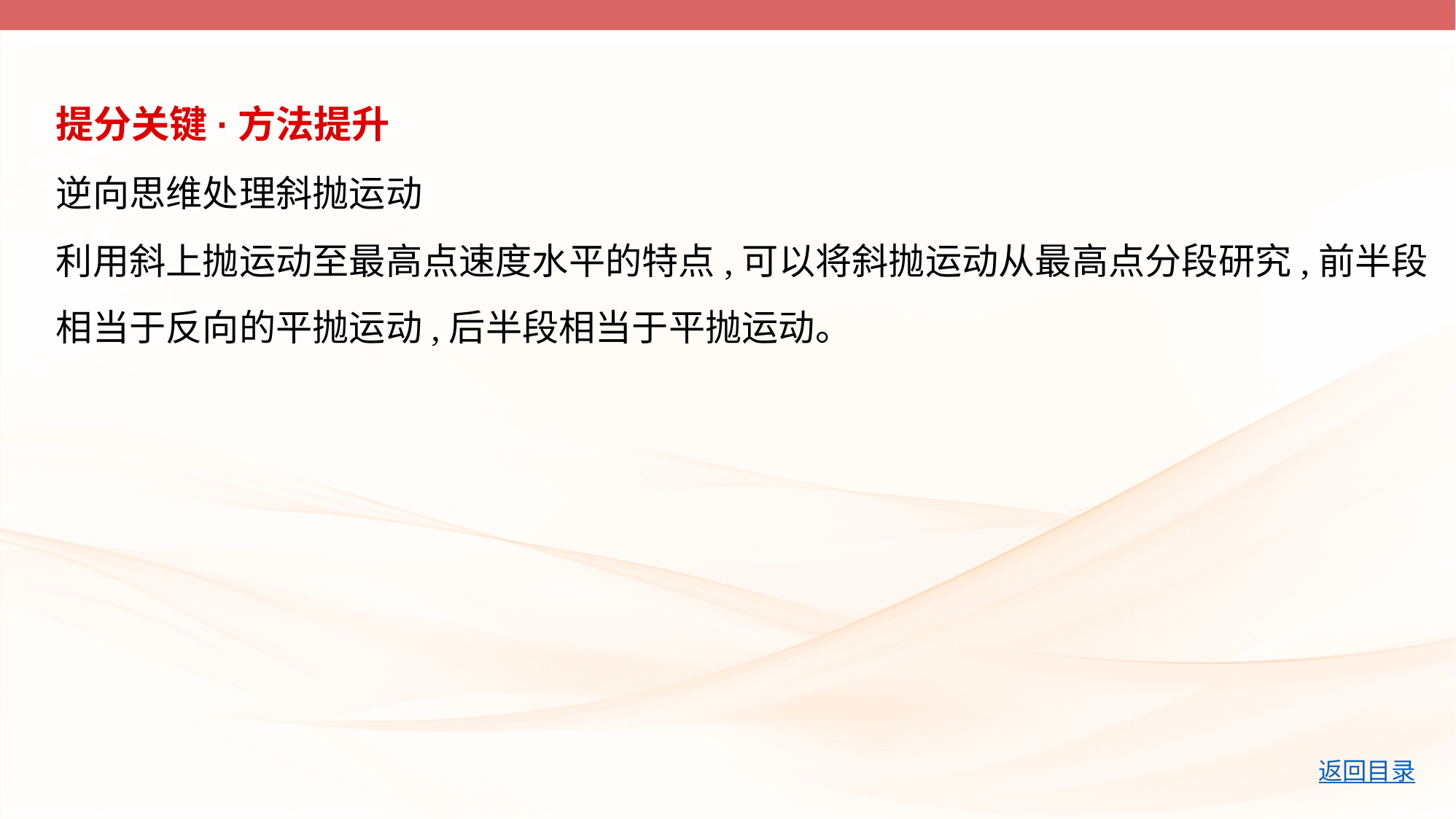

提分关键·方法提升
逆向思维处理斜抛运动
利用斜上抛运动至最高点速度水平的特点,可以将斜抛运动从最高点分段研究,前半段
相当于反向的平抛运动,后半段相当于平抛运动。